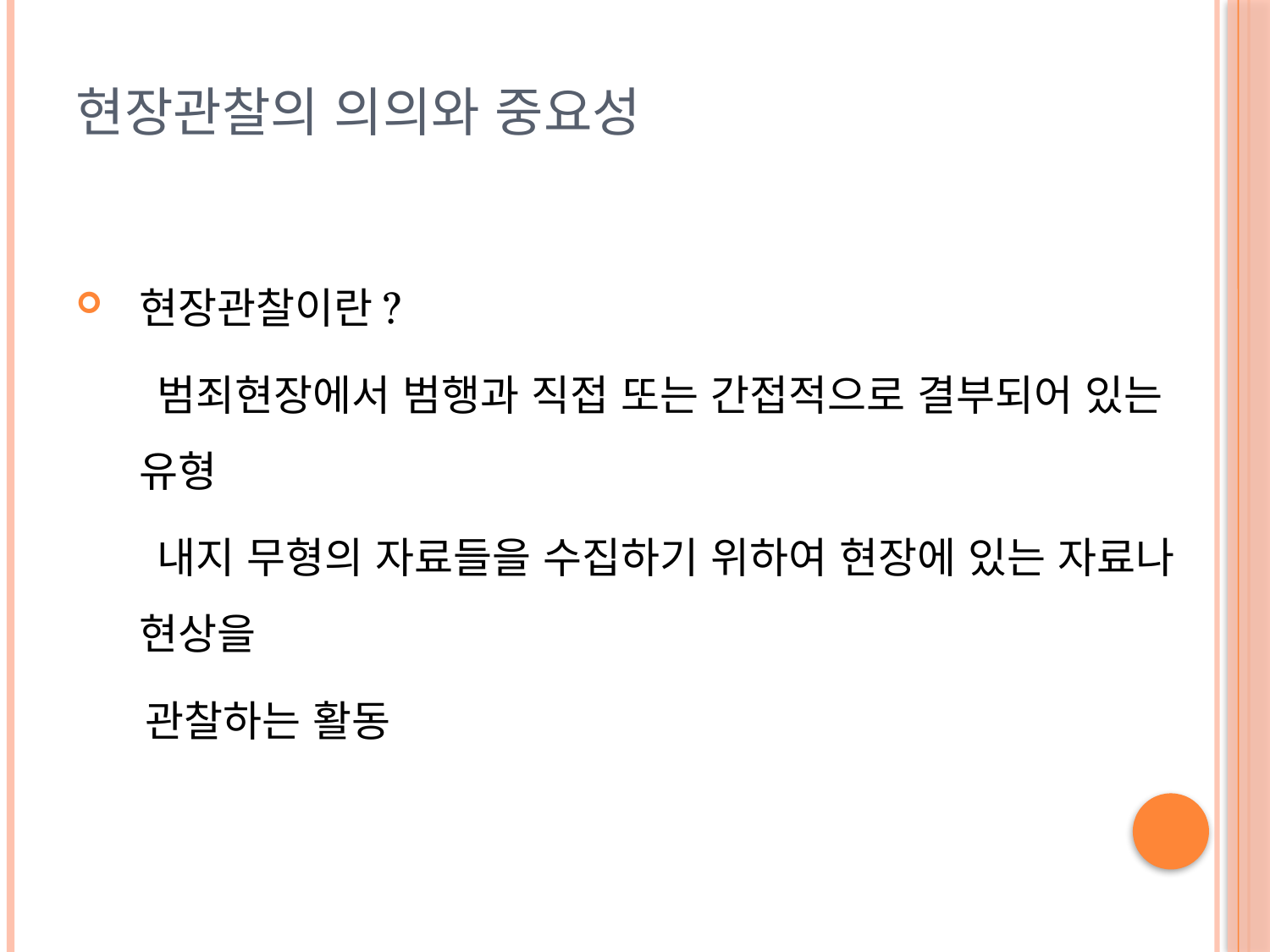

# 현장관찰의 의의와 중요성

현장관찰이란?
      범죄현장에서 범행과 직접 또는 간접적으로 결부되어 있는 유형
      내지 무형의 자료들을 수집하기 위하여 현장에 있는 자료나 현상을
     관찰하는 활동